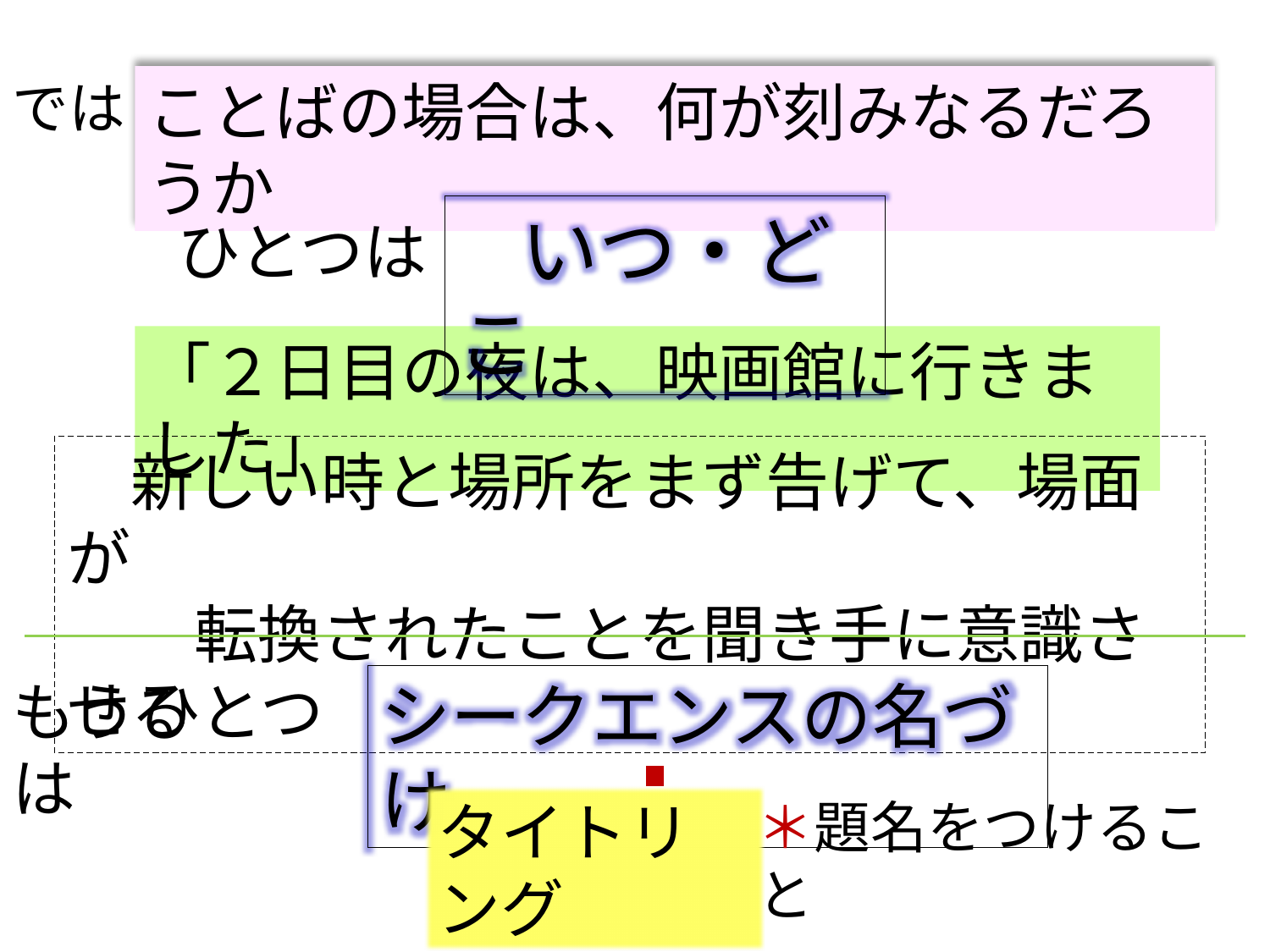

では
ことばの場合は、何が刻みなるだろうか
　いつ・どこ
ひとつは
「２日目の夜は、映画館に行きました」
　新しい時と場所をまず告げて、場面が
　　転換されたことを聞き手に意識させる
もうひとつは
シークエンスの名づけ
タイトリング
＊題名をつけること